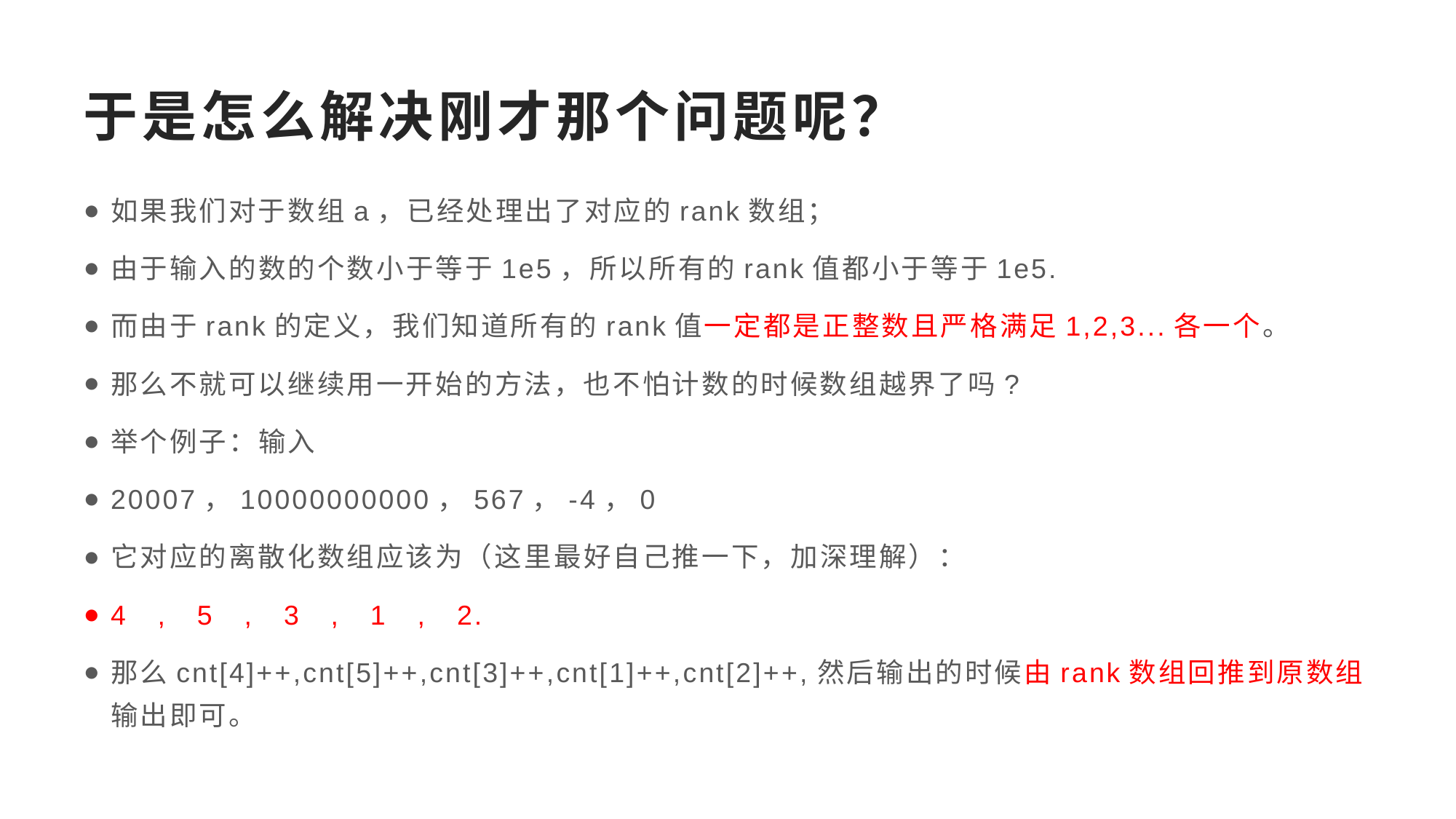

# 于是怎么解决刚才那个问题呢？
如果我们对于数组a，已经处理出了对应的rank数组；
由于输入的数的个数小于等于1e5，所以所有的rank值都小于等于1e5.
而由于rank的定义，我们知道所有的rank值一定都是正整数且严格满足1,2,3...各一个。
那么不就可以继续用一开始的方法，也不怕计数的时候数组越界了吗?
举个例子：输入
20007，10000000000，567，-4，0
它对应的离散化数组应该为（这里最好自己推一下，加深理解）：
4   ,   5   ,   3   ,   1   ,   2.
那么cnt[4]++,cnt[5]++,cnt[3]++,cnt[1]++,cnt[2]++,然后输出的时候由rank数组回推到原数组输出即可。